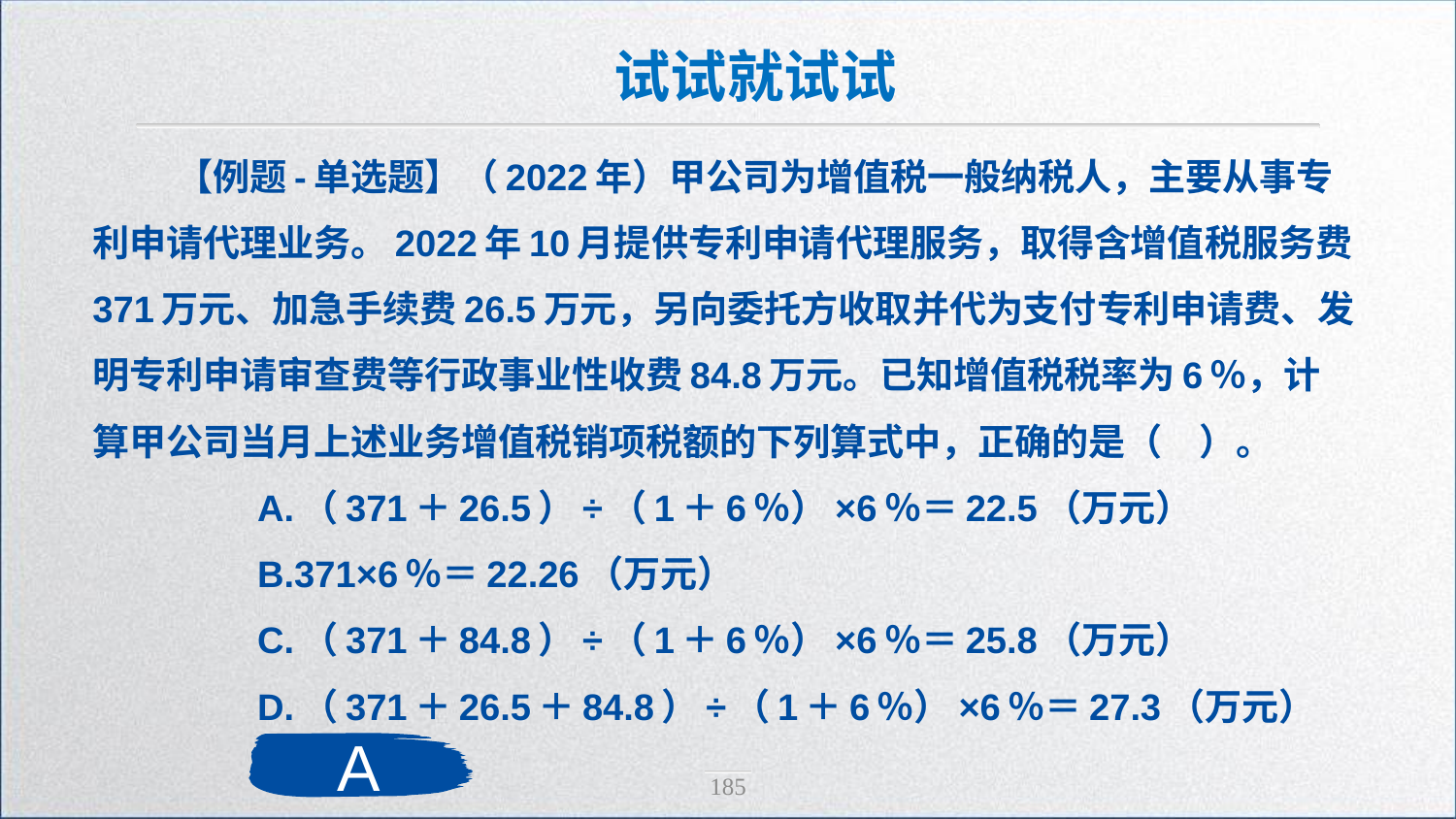

试试就试试
【例题-单选题】（2022年）甲公司为增值税一般纳税人，主要从事专利申请代理业务。2022年10月提供专利申请代理服务，取得含增值税服务费371万元、加急手续费26.5万元，另向委托方收取并代为支付专利申请费、发明专利申请审查费等行政事业性收费84.8万元。已知增值税税率为6％，计算甲公司当月上述业务增值税销项税额的下列算式中，正确的是（　）。
　　A.（371＋26.5）÷（1＋6％）×6％＝22.5（万元）
　　B.371×6％＝22.26（万元）
　　C.（371＋84.8）÷（1＋6％）×6％＝25.8（万元）
　　D.（371＋26.5＋84.8）÷（1＋6％）×6％＝27.3（万元）

A
185